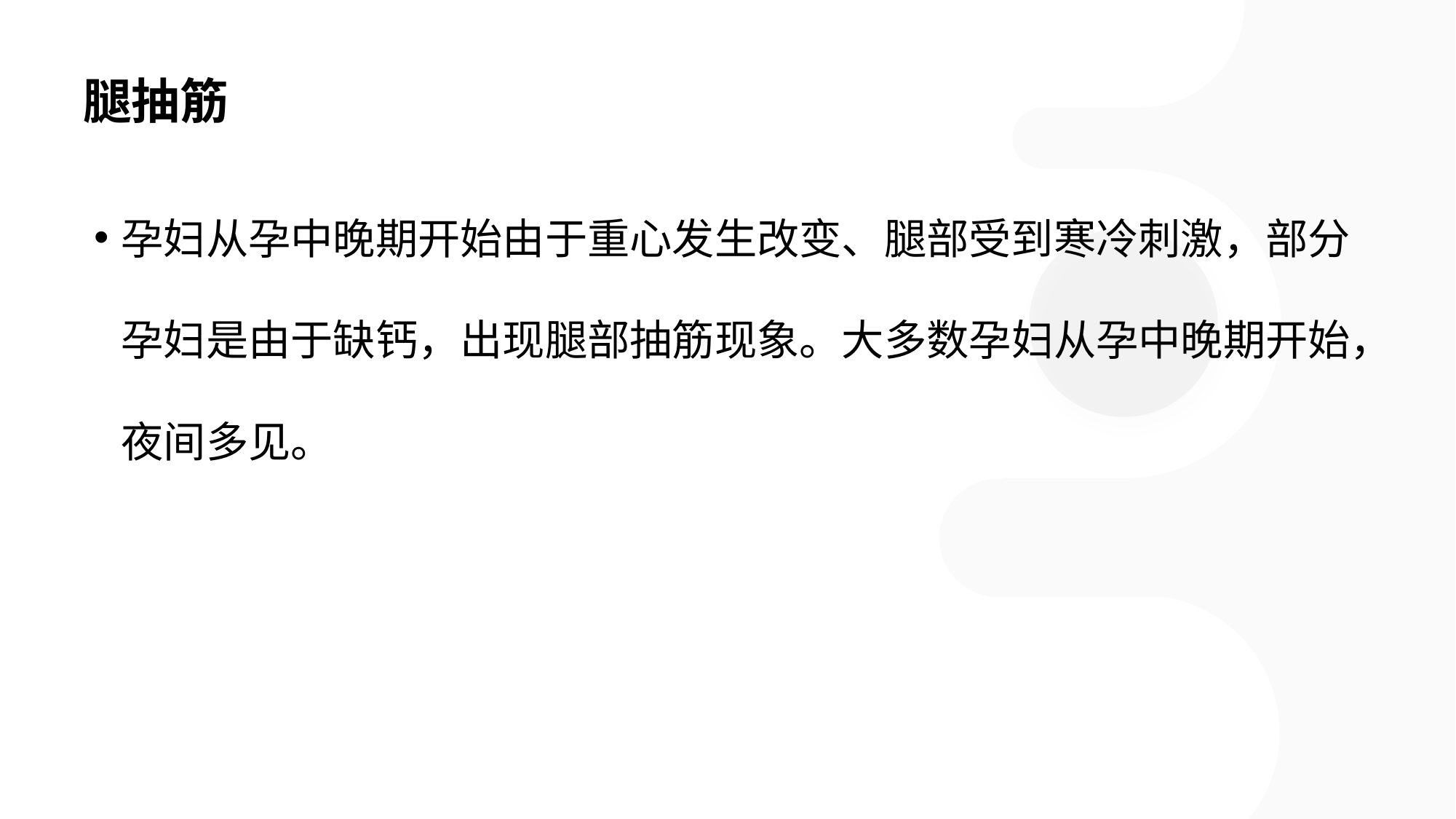

# 腿抽筋
孕妇从孕中晚期开始由于重心发生改变、腿部受到寒冷刺激，部分孕妇是由于缺钙，出现腿部抽筋现象。大多数孕妇从孕中晚期开始，夜间多见。